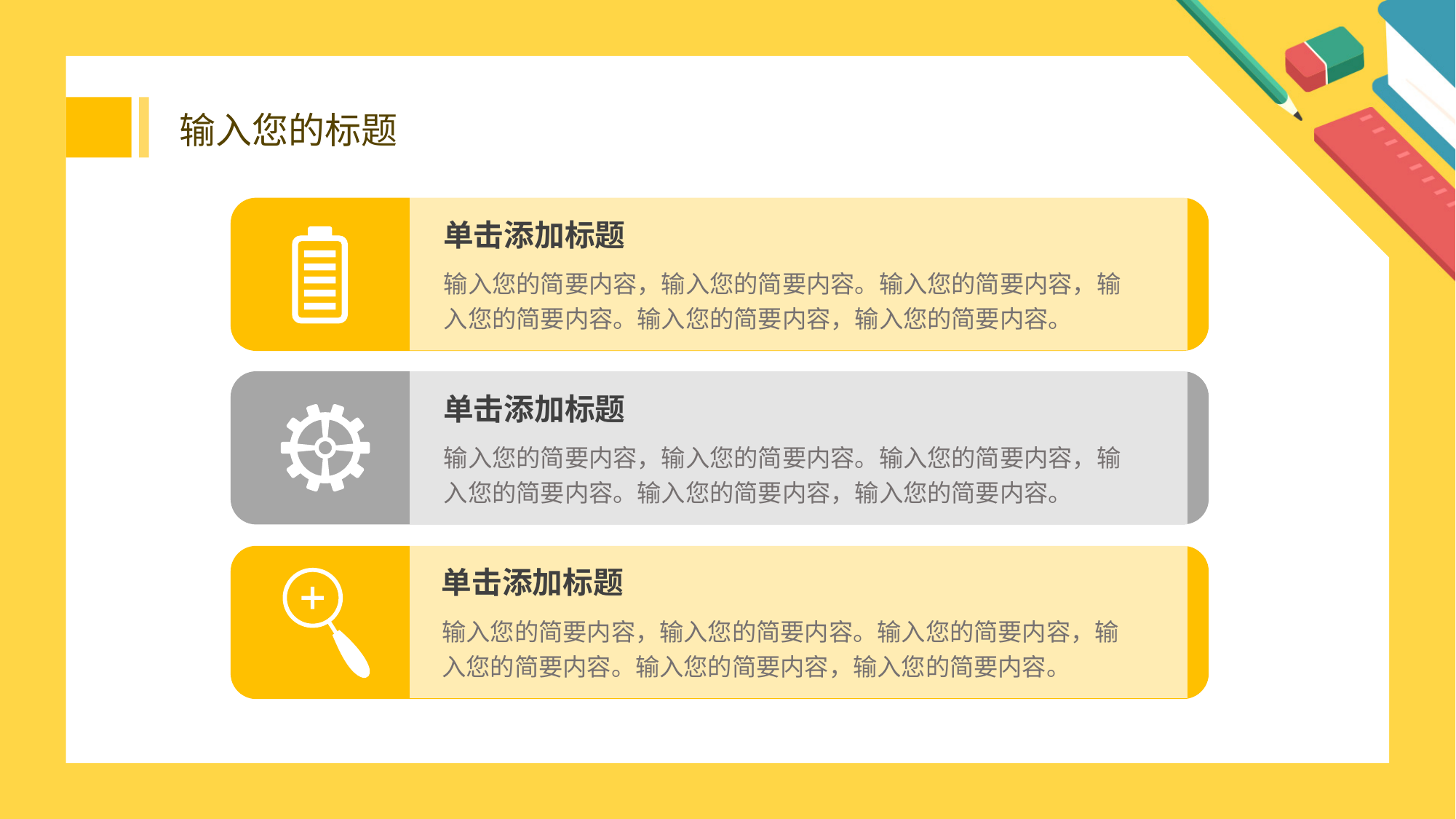

输入您的标题

单击添加标题
输入您的简要内容，输入您的简要内容。输入您的简要内容，输入您的简要内容。输入您的简要内容，输入您的简要内容。

单击添加标题
输入您的简要内容，输入您的简要内容。输入您的简要内容，输入您的简要内容。输入您的简要内容，输入您的简要内容。

单击添加标题
输入您的简要内容，输入您的简要内容。输入您的简要内容，输入您的简要内容。输入您的简要内容，输入您的简要内容。